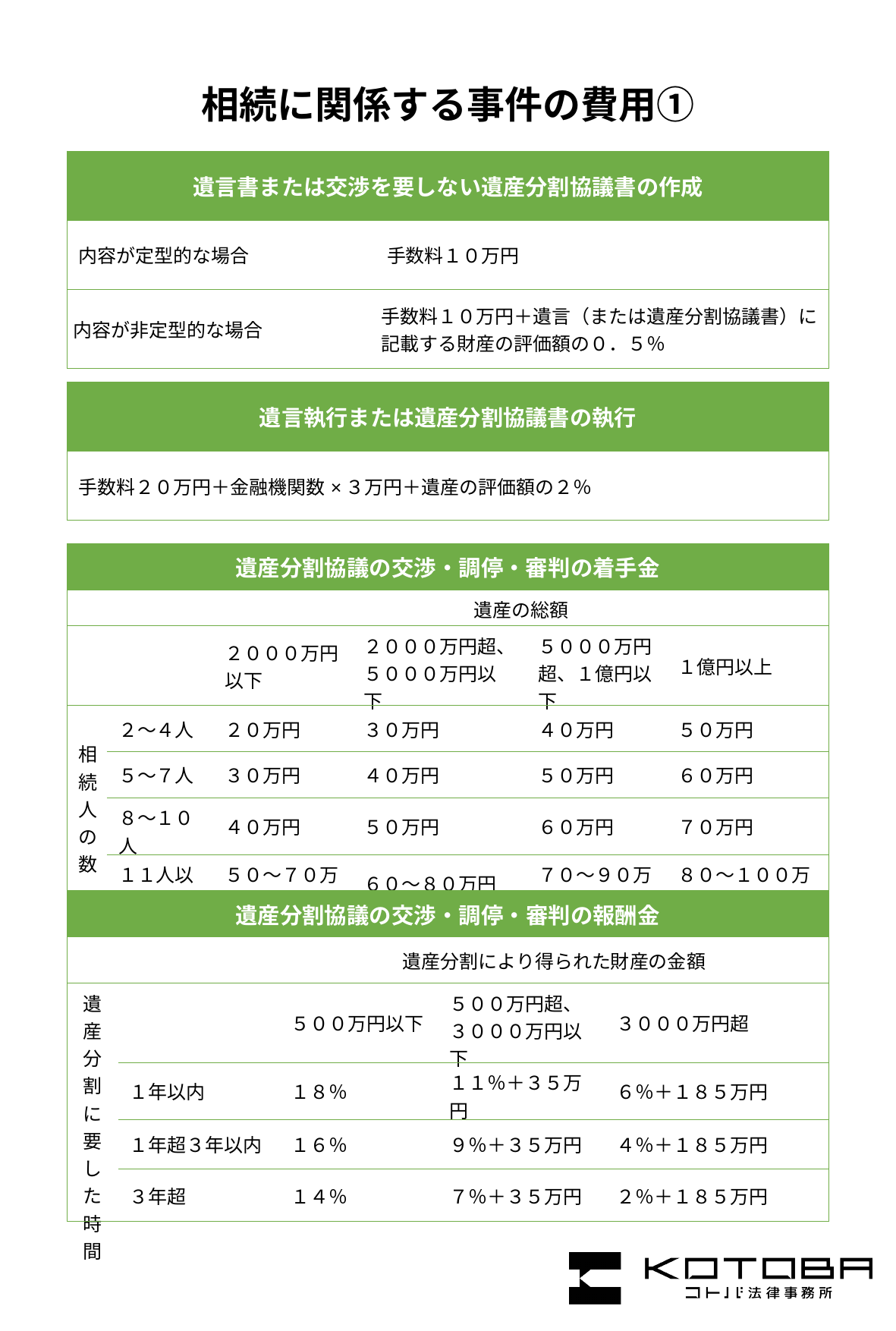

相続に関係する事件の費用①
| 遺言書または交渉を要しない遺産分割協議書の作成 |  |
| --- | --- |
| 内容が定型的な場合 | 手数料１０万円 |
| 内容が非定型的な場合 | 手数料１０万円＋遺言（または遺産分割協議書）に記載する財産の評価額の０．５％ |
| 遺言執行または遺産分割協議書の執行 |
| --- |
| 手数料２０万円＋金融機関数×３万円＋遺産の評価額の２％ |
| 遺産分割協議の交渉・調停・審判の着手金 |  |  |  |  |  |
| --- | --- | --- | --- | --- | --- |
|  |  | 遺産の総額 |  |  |  |
|  |  | ２０００万円 以下 | ２０００万円超、 ５０００万円以下 | ５０００万円超、１億円以下 | １億円以上 |
| 相続人の数 | ２～４人 | ２０万円 | ３０万円 | ４０万円 | ５０万円 |
|  | ５～７人 | ３０万円 | ４０万円 | ５０万円 | ６０万円 |
|  | ８～１０人 | ４０万円 | ５０万円 | ６０万円 | ７０万円 |
|  | １１人以上 | ５０～７０万円 | ６０～８０万円 | ７０～９０万円 | ８０～１００万円 |
| 遺産分割協議の交渉・調停・審判の報酬金 |  |  |  |  |
| --- | --- | --- | --- | --- |
|  |  | 遺産分割により得られた財産の金額 |  |  |
| 遺産分割に要した時間 |  | ５００万円以下 | ５００万円超、 ３０００万円以下 | ３０００万円超 |
|  | １年以内 | １８％ | １１％＋３５万円 | ６％＋１８５万円 |
|  | １年超３年以内 | １６％ | ９％＋３５万円 | ４％＋１８５万円 |
|  | ３年超 | １４％ | ７％＋３５万円 | ２％＋１８５万円 |